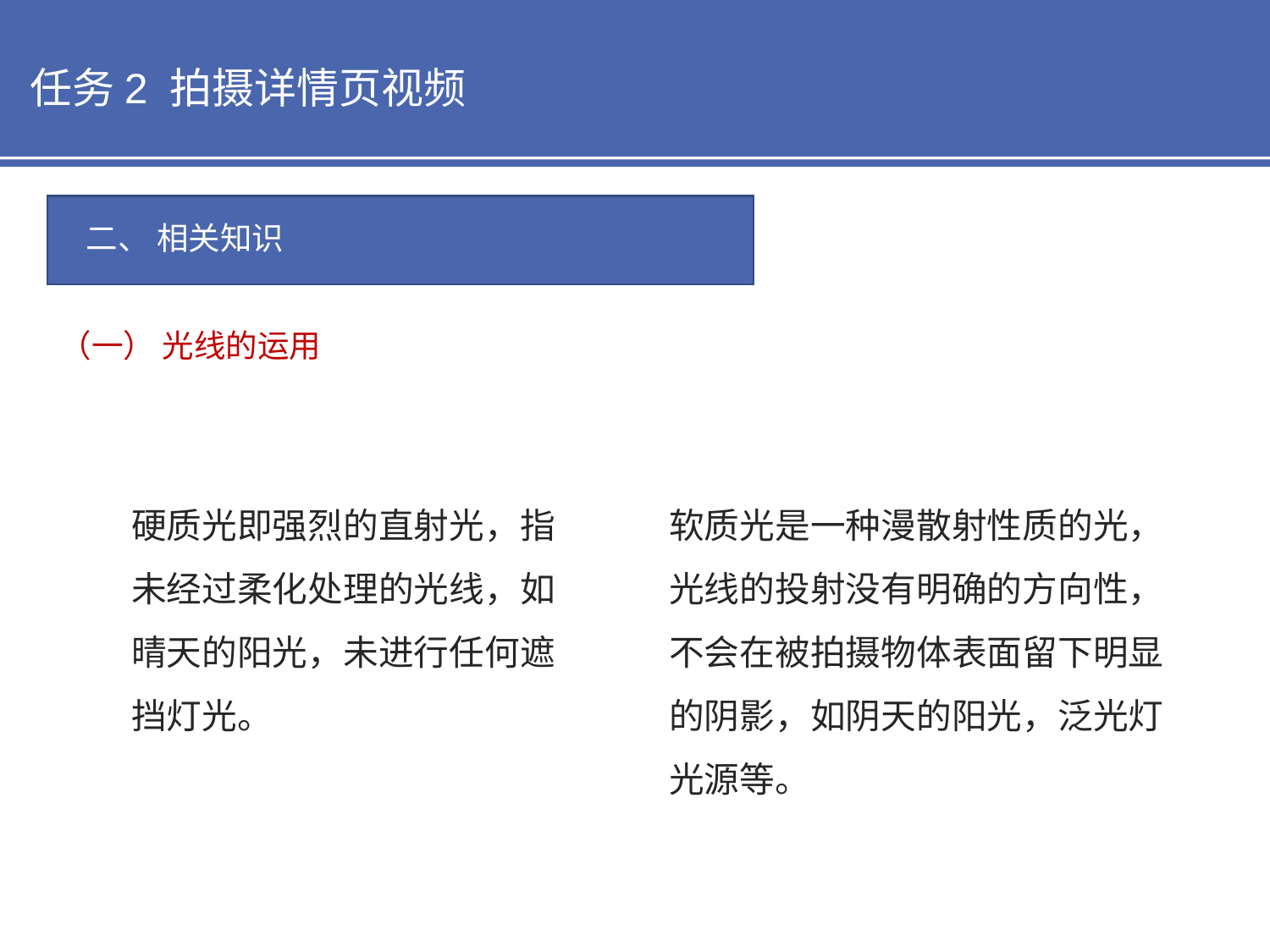

任务2 拍摄详情页视频

二、 相关知识
（一） 光线的运用
硬质光即强烈的直射光，指未经过柔化处理的光线，如晴天的阳光，未进行任何遮挡灯光。
软质光是一种漫散射性质的光，光线的投射没有明确的方向性，不会在被拍摄物体表面留下明显的阴影，如阴天的阳光，泛光灯光源等。